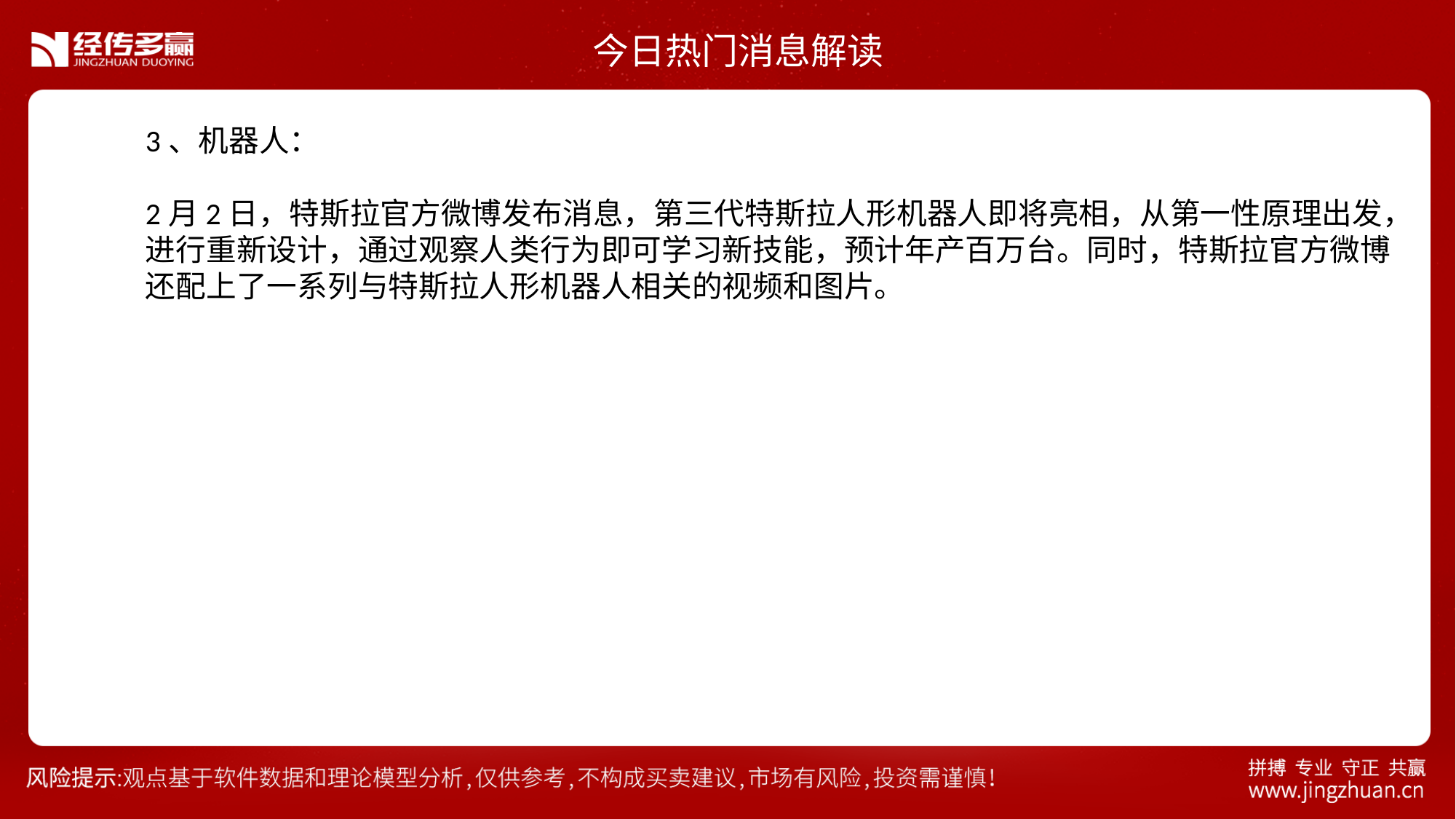

今日热门消息解读
3、机器人：

2月2日，特斯拉官方微博发布消息，第三代特斯拉人形机器人即将亮相，从第一性原理出发，进行重新设计，通过观察人类行为即可学习新技能，预计年产百万台。同时，特斯拉官方微博还配上了一系列与特斯拉人形机器人相关的视频和图片。